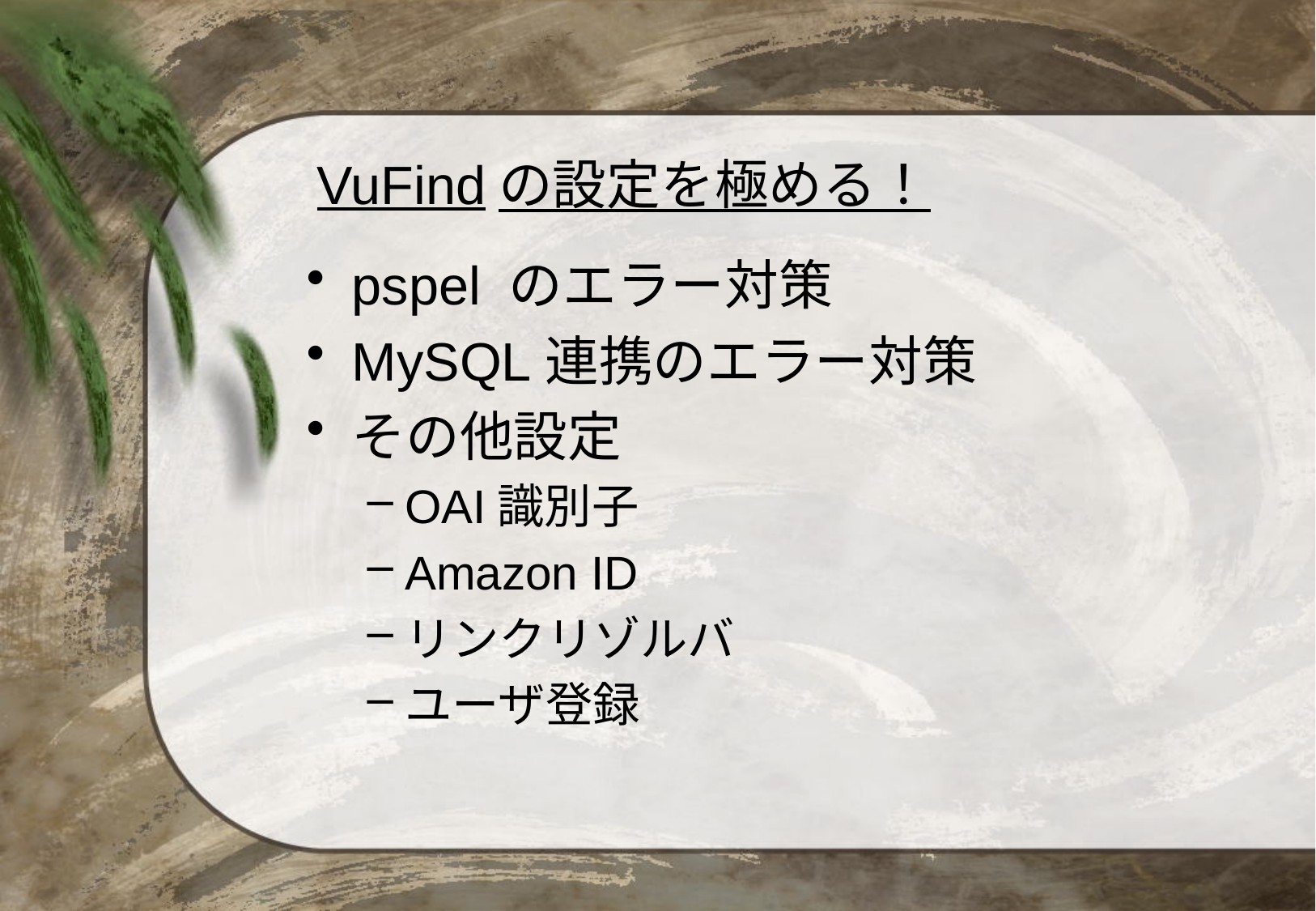

# VuFindの設定を極める！
pspel のエラー対策
MySQL連携のエラー対策
その他設定
OAI識別子
Amazon ID
リンクリゾルバ
ユーザ登録